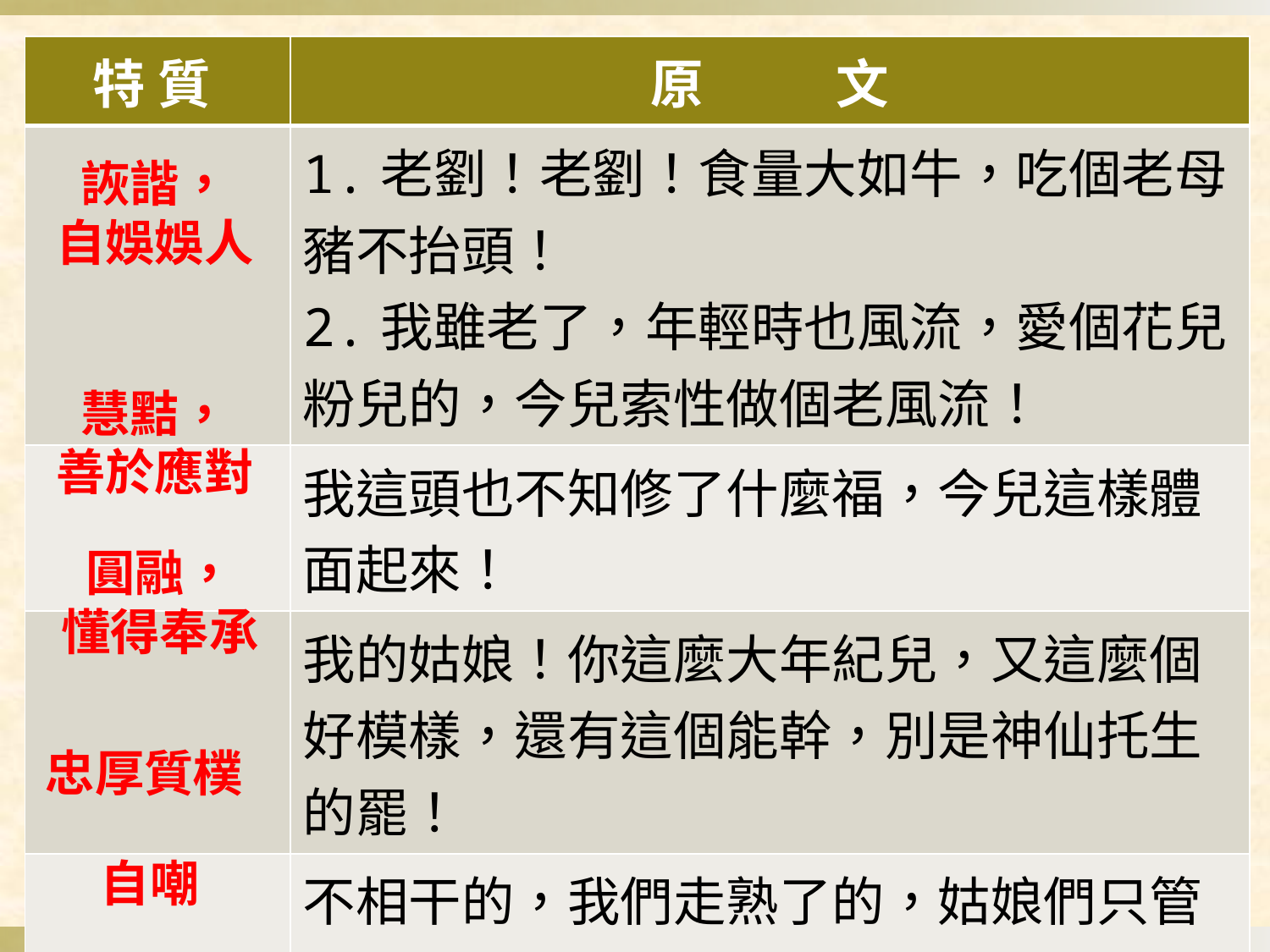

| 特 質 | 原 文 |
| --- | --- |
|  | 1.老劉！老劉！食量大如牛，吃個老母豬不抬頭！ 2.我雖老了，年輕時也風流，愛個花兒粉兒的，今兒索性做個老風流！ |
|  | 我這頭也不知修了什麼福，今兒這樣體面起來！ |
|  | 我的姑娘！你這麼大年紀兒，又這麼個好模樣，還有這個能幹，別是神仙托生的罷！ |
|  | 不相干的，我們走熟了的，姑娘們只管走罷，可惜你們的那繡鞋，別沾髒了！ |
|  | 才說嘴就打了嘴！ |
#
詼諧，
自娛娛人
慧黠，
善於應對
圓融，
懂得奉承
忠厚質樸
自嘲